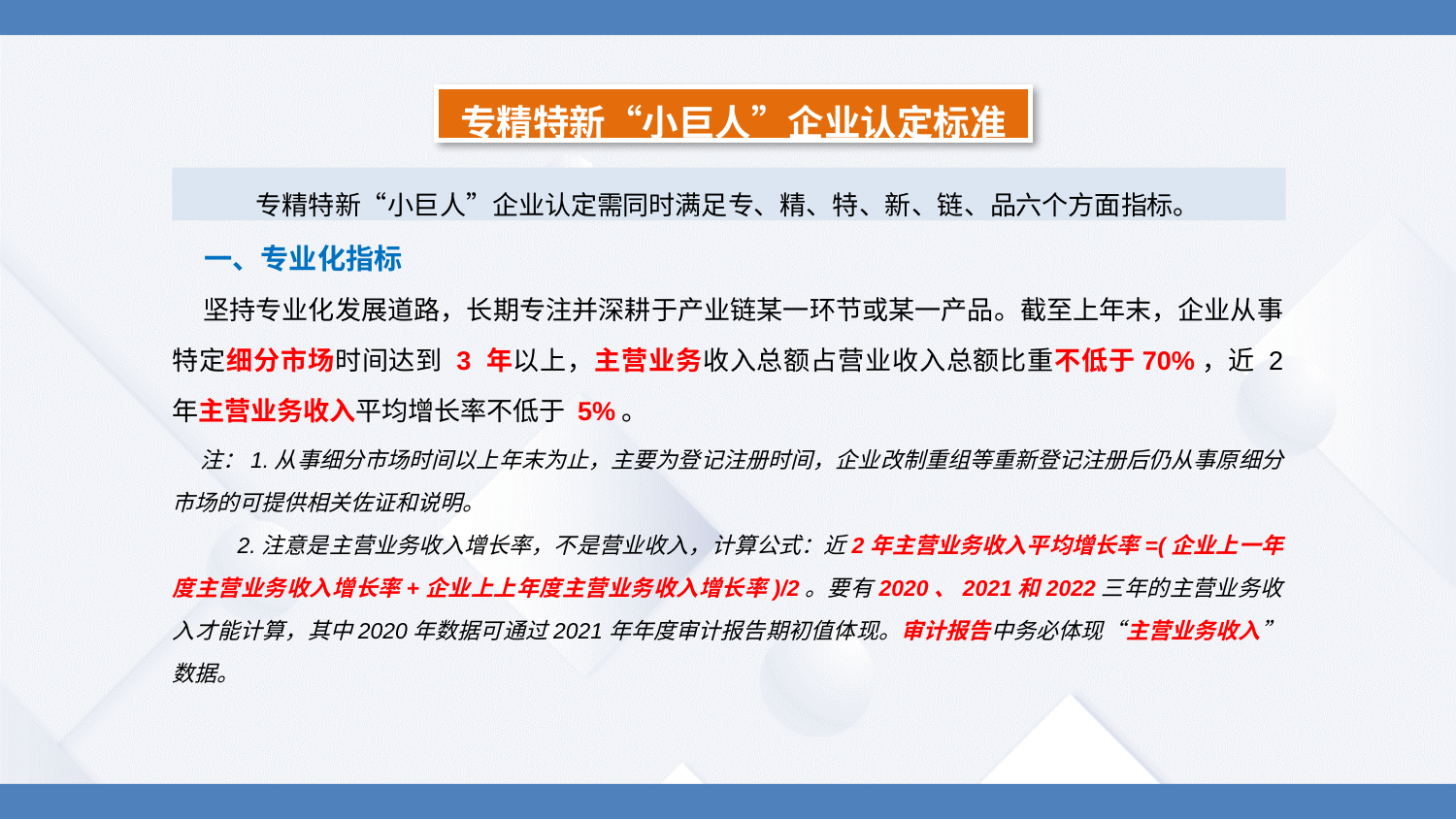

专精特新“小巨人”企业认定标准

专精特新“小巨人”企业认定需同时满足专、精、特、新、链、品六个方面指标。
    一、专业化指标
    坚持专业化发展道路，长期专注并深耕于产业链某一环节或某一产品。截至上年末，企业从事特定细分市场时间达到 3 年以上，主营业务收入总额占营业收入总额比重不低于70%，近 2 年主营业务收入平均增长率不低于 5%。
    注：1.从事细分市场时间以上年末为止，主要为登记注册时间，企业改制重组等重新登记注册后仍从事原细分市场的可提供相关佐证和说明。
          2.注意是主营业务收入增长率，不是营业收入，计算公式：近2年主营业务收入平均增长率=(企业上一年度主营业务收入增长率+企业上上年度主营业务收入增长率)/2。要有2020、2021和2022三年的主营业务收入才能计算，其中2020年数据可通过2021年年度审计报告期初值体现。审计报告中务必体现“主营业务收入”数据。